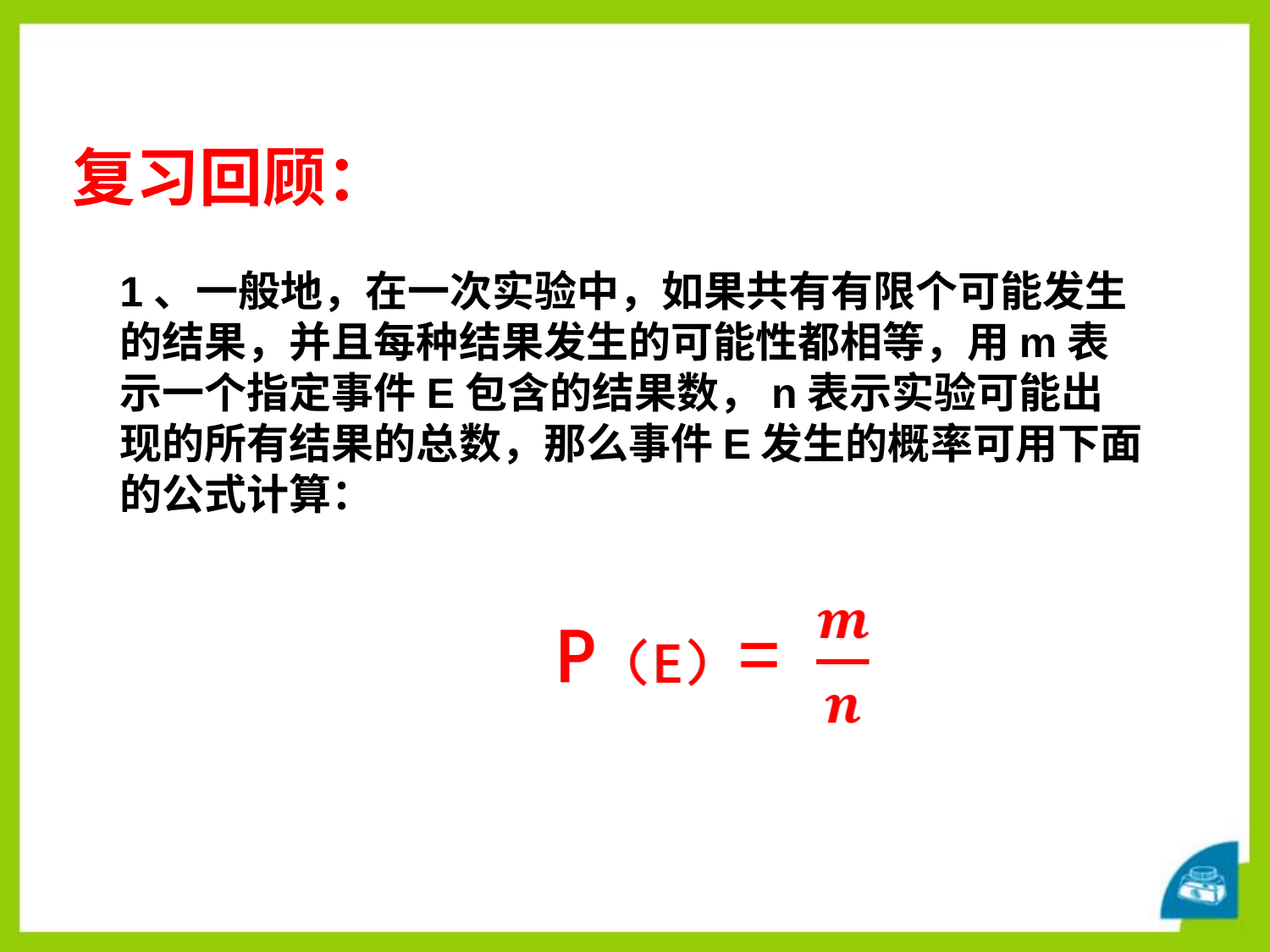

复习回顾：

    1、一般地，在一次实验中，如果共有有限个可能发生的结果，并且每种结果发生的可能性都相等，用m表示一个指定事件E包含的结果数，n表示实验可能出现的所有结果的总数，那么事件E发生的概率可用下面的公式计算：